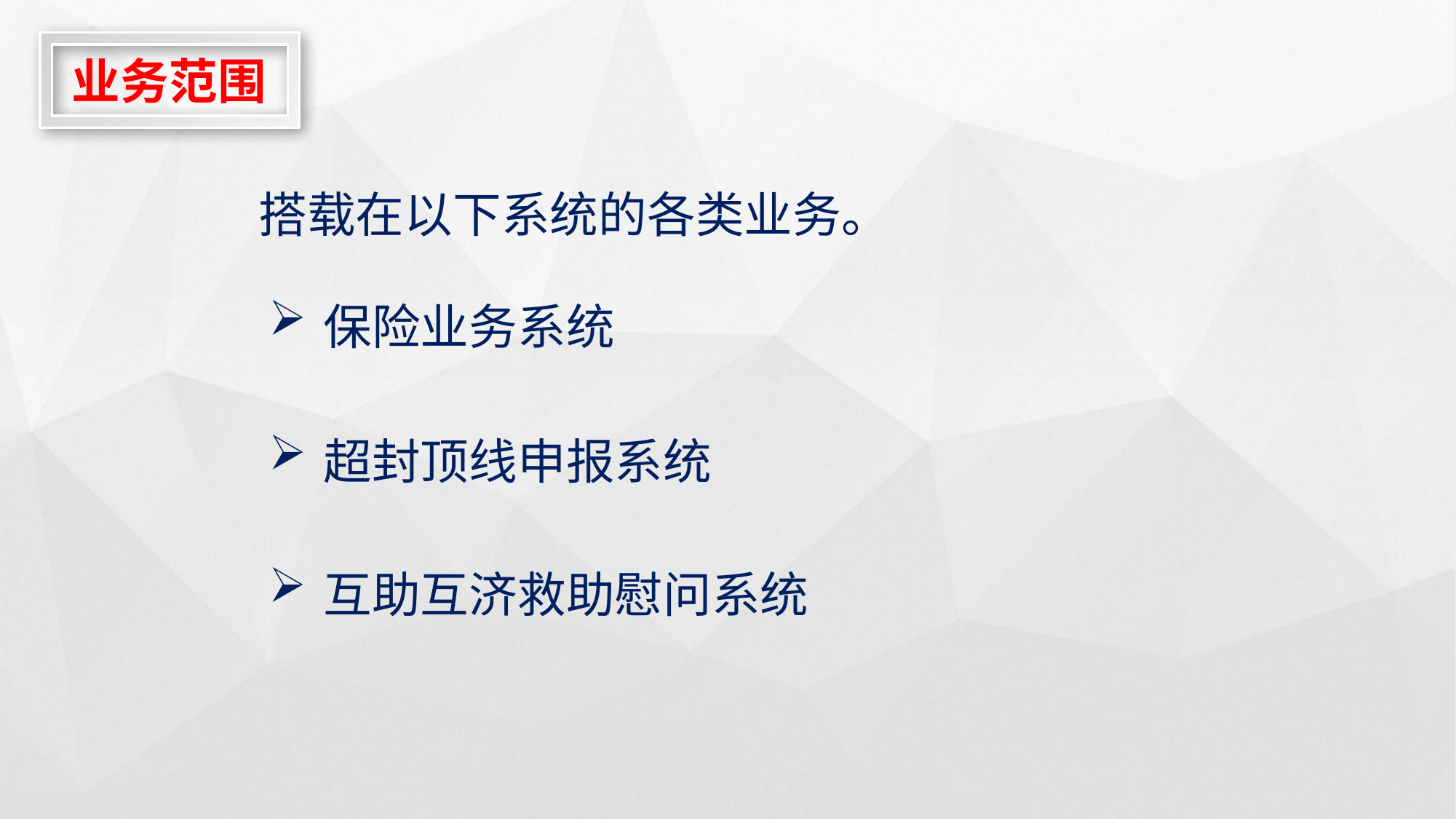

业务范围
搭载在以下系统的各类业务。
| 保险业务系统 |
| --- |
| 超封顶线申报系统 |
| 互助互济救助慰问系统 |